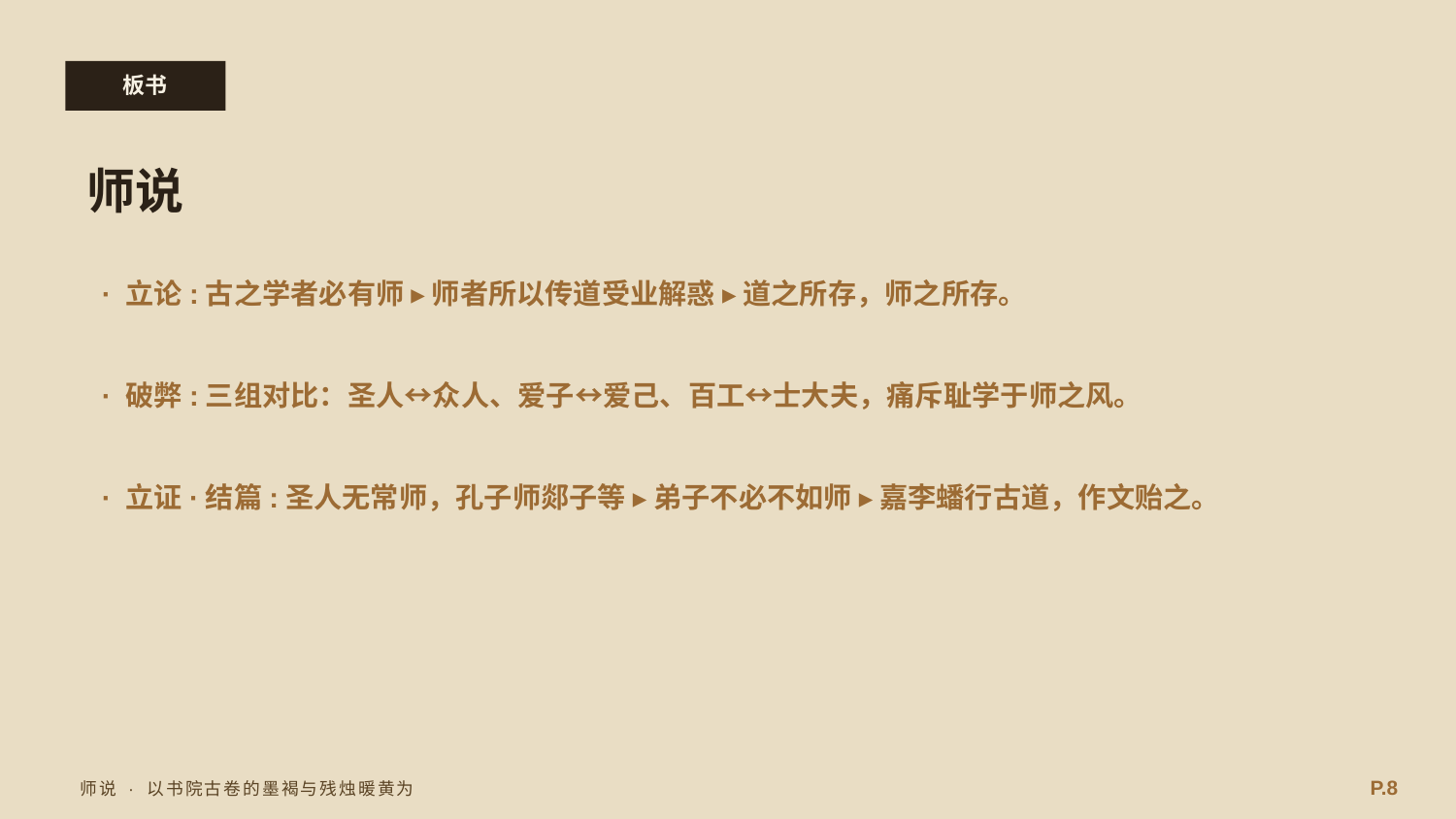

板书

师说
· 立论:古之学者必有师 ▸ 师者所以传道受业解惑 ▸ 道之所存，师之所存。
· 破弊:三组对比：圣人↔众人、爱子↔爱己、百工↔士大夫，痛斥耻学于师之风。
· 立证·结篇:圣人无常师，孔子师郯子等 ▸ 弟子不必不如师 ▸ 嘉李蟠行古道，作文贻之。
P.8
师说 · 以书院古卷的墨褐与残烛暖黄为